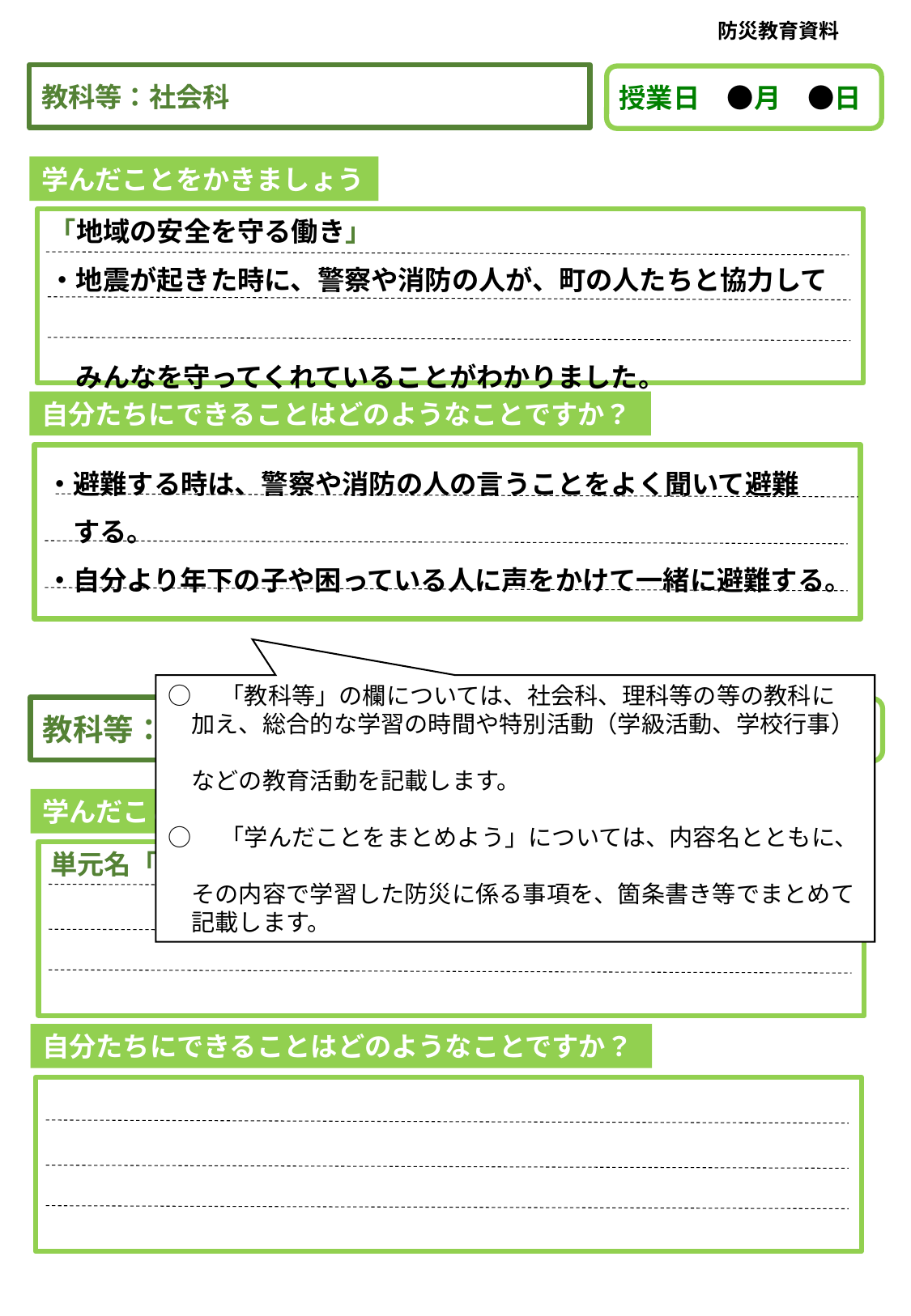

防災教育資料

教科等：社会科
授業日　●月　●日
学んだことをかきましょう
「地域の安全を守る働き」
・地震が起きた時に、警察や消防の人が、町の人たちと協力して
　みんなを守ってくれていることがわかりました。

自分たちにできることはどのようなことですか？
・避難する時は、警察や消防の人の言うことをよく聞いて避難
　する。
・自分より年下の子や困っている人に声をかけて一緒に避難する。
○　「教科等」の欄については、社会科、理科等の等の教科に
　加え、総合的な学習の時間や特別活動（学級活動、学校行事）
　などの教育活動を記載します。

○　「学んだことをまとめよう」については、内容名とともに、
　その内容で学習した防災に係る事項を、箇条書き等でまとめて
　記載します。
教科等：
授業日　　月　日
学んだことをかきましょう
単元名「　　　　　　　　　　　　　　　　　　　　　　　　」

自分たちにできることはどのようなことですか？